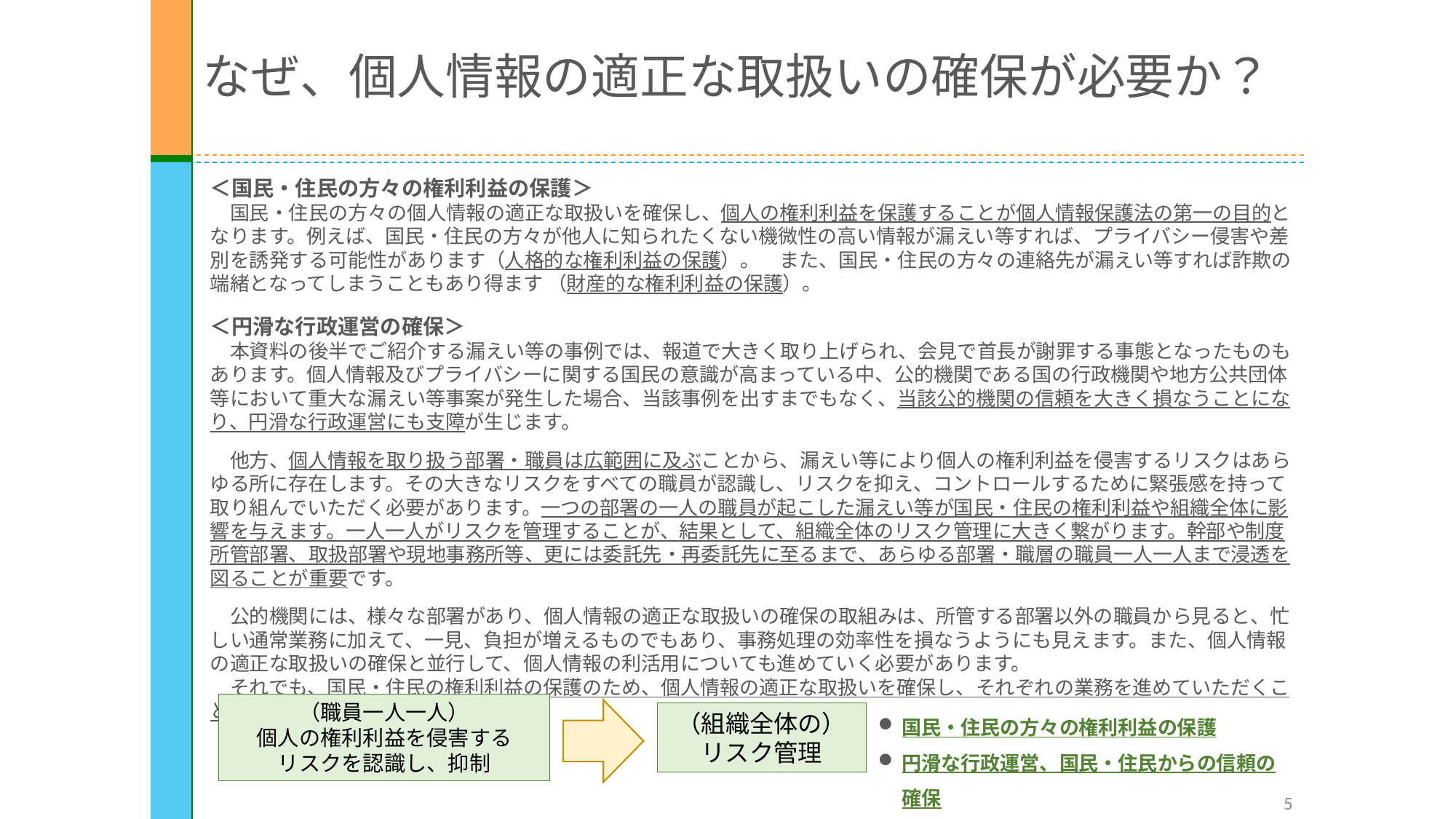

# なぜ、個人情報の適正な取扱いの確保が必要か？

＜国民・住民の方々の権利利益の保護＞
　国民・住民の方々の個人情報の適正な取扱いを確保し、個人の権利利益を保護することが個人情報保護法の第一の目的となります。例えば、国民・住民の方々が他人に知られたくない機微性の高い情報が漏えい等すれば、プライバシー侵害や差別を誘発する可能性があります（人格的な権利利益の保護）。　また、国民・住民の方々の連絡先が漏えい等すれば詐欺の端緒となってしまうこともあり得ます （財産的な権利利益の保護）。

＜円滑な行政運営の確保＞
　本資料の後半でご紹介する漏えい等の事例では、報道で大きく取り上げられ、会見で首長が謝罪する事態となったものもあります。個人情報及びプライバシーに関する国民の意識が高まっている中、公的機関である国の行政機関や地方公共団体等において重大な漏えい等事案が発生した場合、当該事例を出すまでもなく、当該公的機関の信頼を大きく損なうことになり、円滑な行政運営にも支障が生じます。

　他方、個人情報を取り扱う部署・職員は広範囲に及ぶことから、漏えい等により個人の権利利益を侵害するリスクはあらゆる所に存在します。その大きなリスクをすべての職員が認識し、リスクを抑え、コントロールするために緊張感を持って取り組んでいただく必要があります。一つの部署の一人の職員が起こした漏えい等が国民・住民の権利利益や組織全体に影響を与えます。一人一人がリスクを管理することが、結果として、組織全体のリスク管理に大きく繋がります。幹部や制度所管部署、取扱部署や現地事務所等、更には委託先・再委託先に至るまで、あらゆる部署・職層の職員一人一人まで浸透を図ることが重要です。

　公的機関には、様々な部署があり、個人情報の適正な取扱いの確保の取組みは、所管する部署以外の職員から見ると、忙しい通常業務に加えて、一見、負担が増えるものでもあり、事務処理の効率性を損なうようにも見えます。また、個人情報の適正な取扱いの確保と並行して、個人情報の利活用についても進めていく必要があります。
　それでも、国民・住民の権利利益の保護のため、個人情報の適正な取扱いを確保し、それぞれの業務を進めていただくことを期待します。

（職員一人一人）
個人の権利利益を侵害する
リスクを認識し、抑制
国民・住民の方々の権利利益の保護
円滑な行政運営、国民・住民からの信頼の確保

（組織全体の）
リスク管理
5